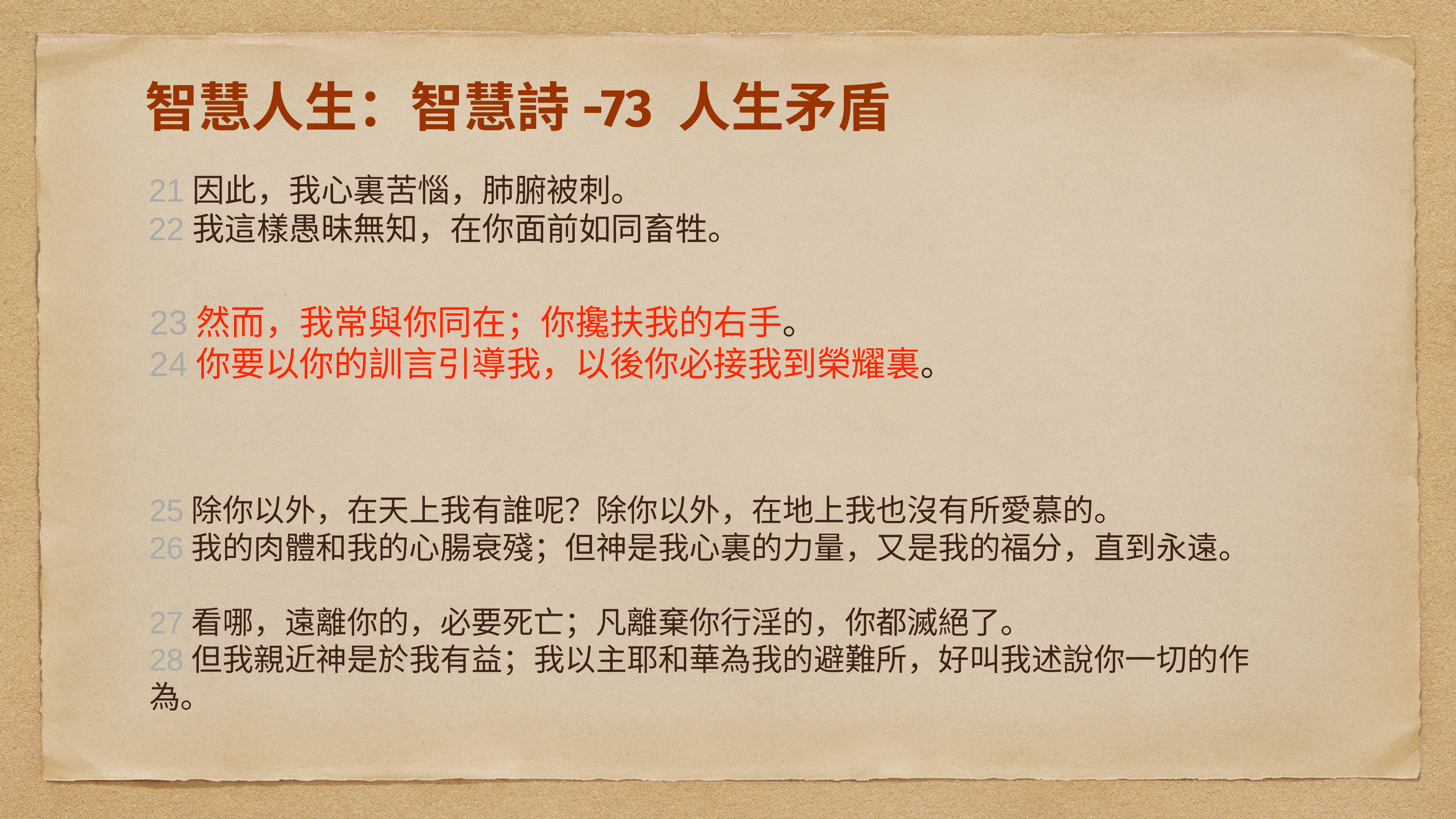

# 智慧人生：智慧詩-73 人生矛盾
21因此，我心裏苦惱，肺腑被刺。
22我這樣愚昧無知，在你面前如同畜牲。
23然而，我常與你同在；你攙扶我的右手。
24你要以你的訓言引導我，以後你必接我到榮耀裏。
25除你以外，在天上我有誰呢？除你以外，在地上我也沒有所愛慕的。
26我的肉體和我的心腸衰殘；但神是我心裏的力量，又是我的福分，直到永遠。

27看哪，遠離你的，必要死亡；凡離棄你行淫的，你都滅絕了。
28但我親近神是於我有益；我以主耶和華為我的避難所，好叫我述說你一切的作為。